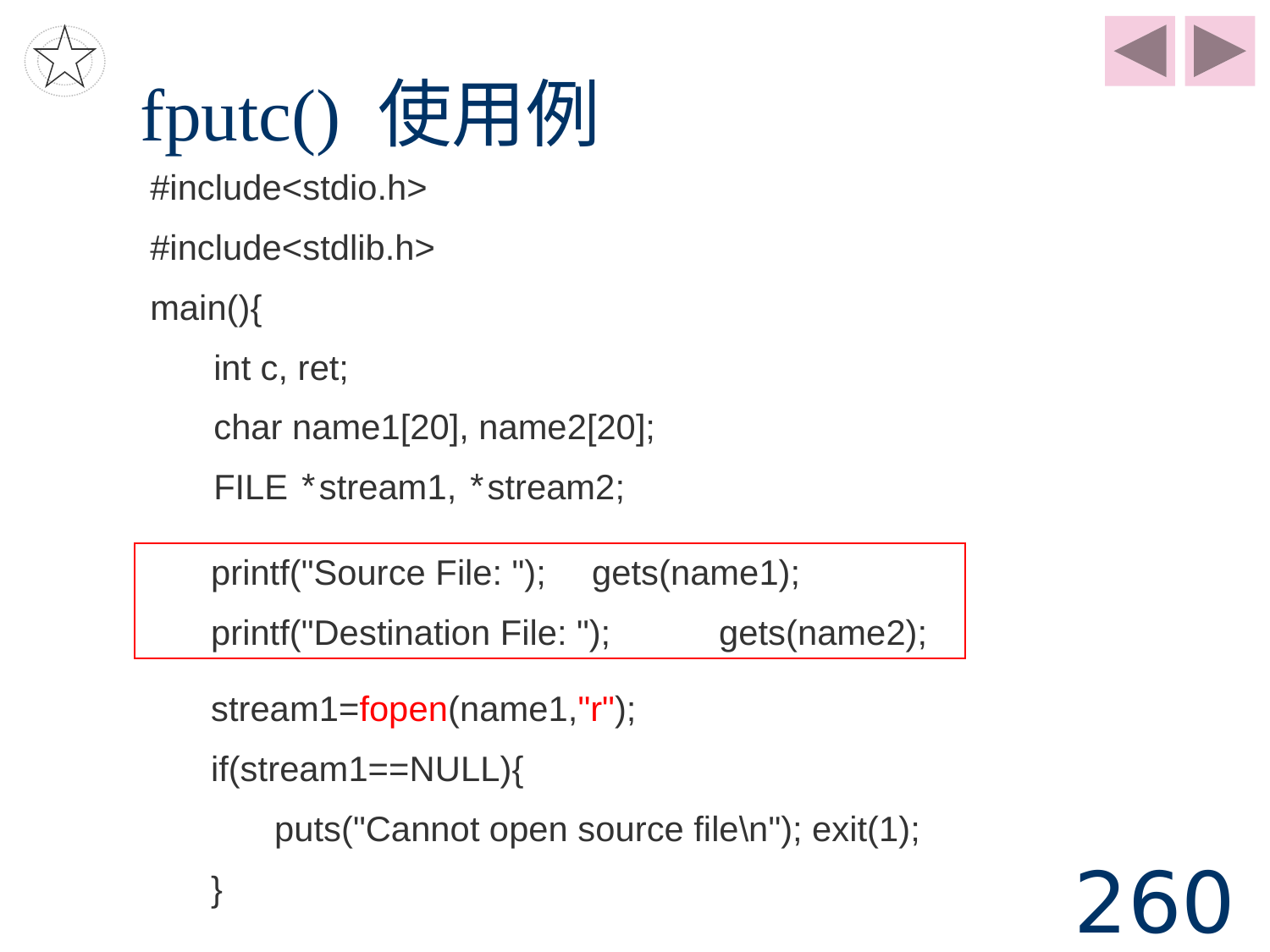

# fputc() 使用例
#include<stdio.h>
#include<stdlib.h>
main(){
int c, ret;
char name1[20], name2[20];
FILE *stream1, *stream2;
printf("Source File: ");	gets(name1);
printf("Destination File: ");	gets(name2);
stream1=fopen(name1,"r");
if(stream1==NULL){
puts("Cannot open source file\n"); exit(1);
}
260